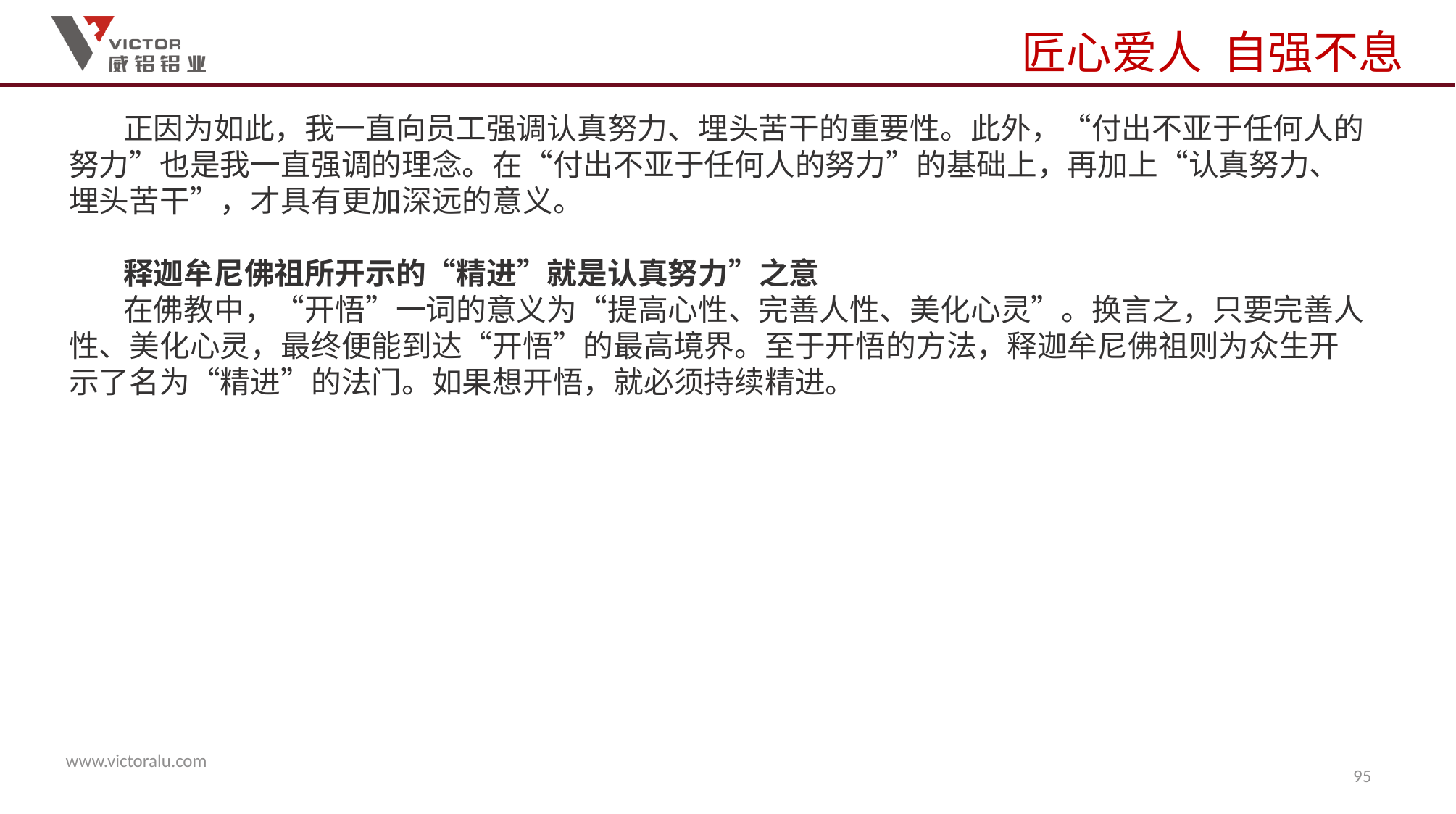

正因为如此，我一直向员工强调认真努力、埋头苦干的重要性。此外，“付出不亚于任何人的努力”也是我一直强调的理念。在“付出不亚于任何人的努力”的基础上，再加上“认真努力、埋头苦干”，才具有更加深远的意义。

释迦牟尼佛祖所开示的“精进”就是认真努力”之意
在佛教中，“开悟”一词的意义为“提高心性、完善人性、美化心灵”。换言之，只要完善人性、美化心灵，最终便能到达“开悟”的最高境界。至于开悟的方法，释迦牟尼佛祖则为众生开示了名为“精进”的法门。如果想开悟，就必须持续精进。
95